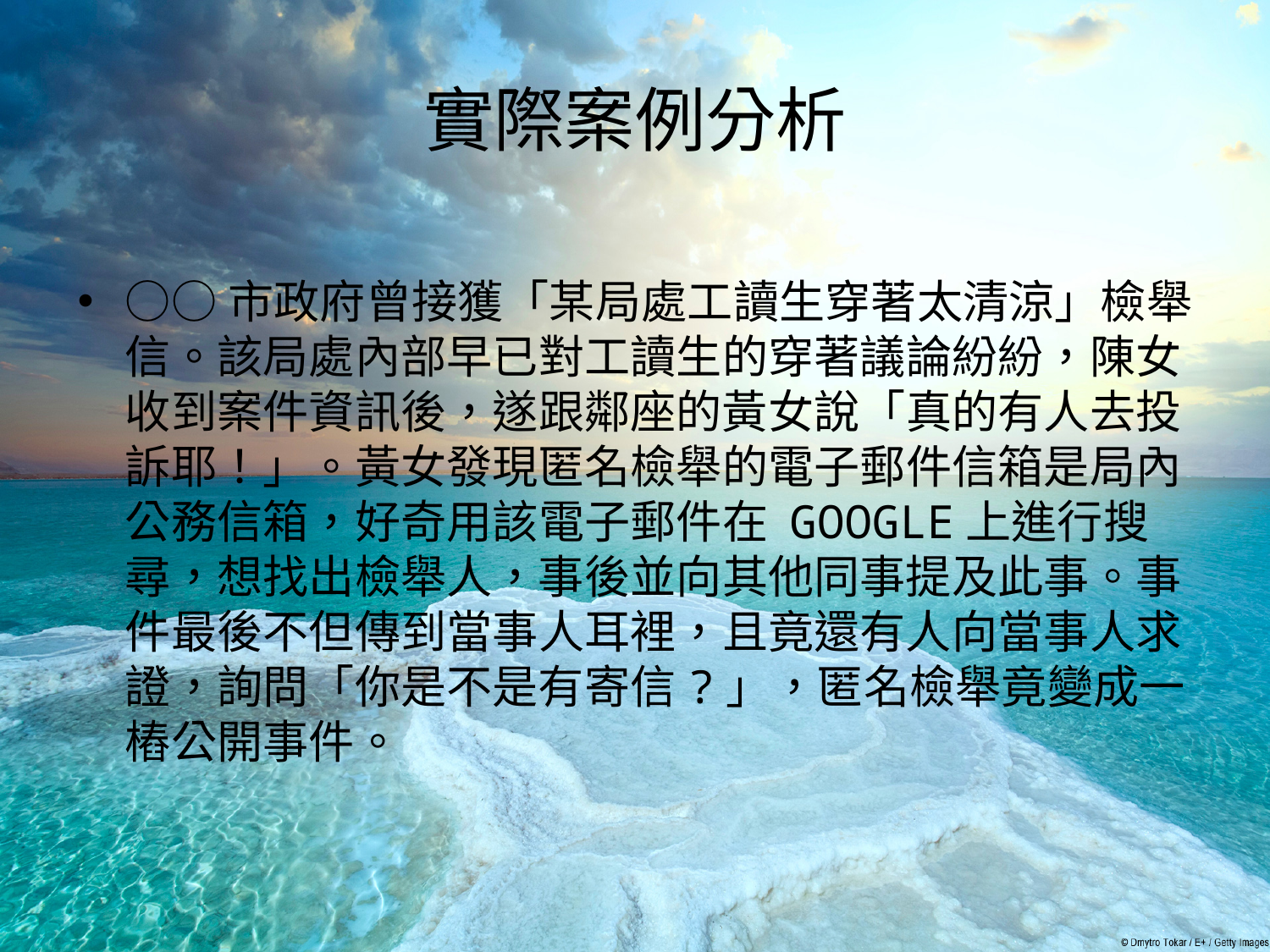

# 實際案例分析
○○市政府曾接獲「某局處工讀生穿著太清涼」檢舉信。該局處內部早已對工讀生的穿著議論紛紛，陳女收到案件資訊後，遂跟鄰座的黃女說「真的有人去投訴耶！」。黃女發現匿名檢舉的電子郵件信箱是局內公務信箱，好奇用該電子郵件在 GOOGLE上進行搜尋，想找出檢舉人，事後並向其他同事提及此事。事件最後不但傳到當事人耳裡，且竟還有人向當事人求證，詢問「你是不是有寄信?」，匿名檢舉竟變成一樁公開事件。